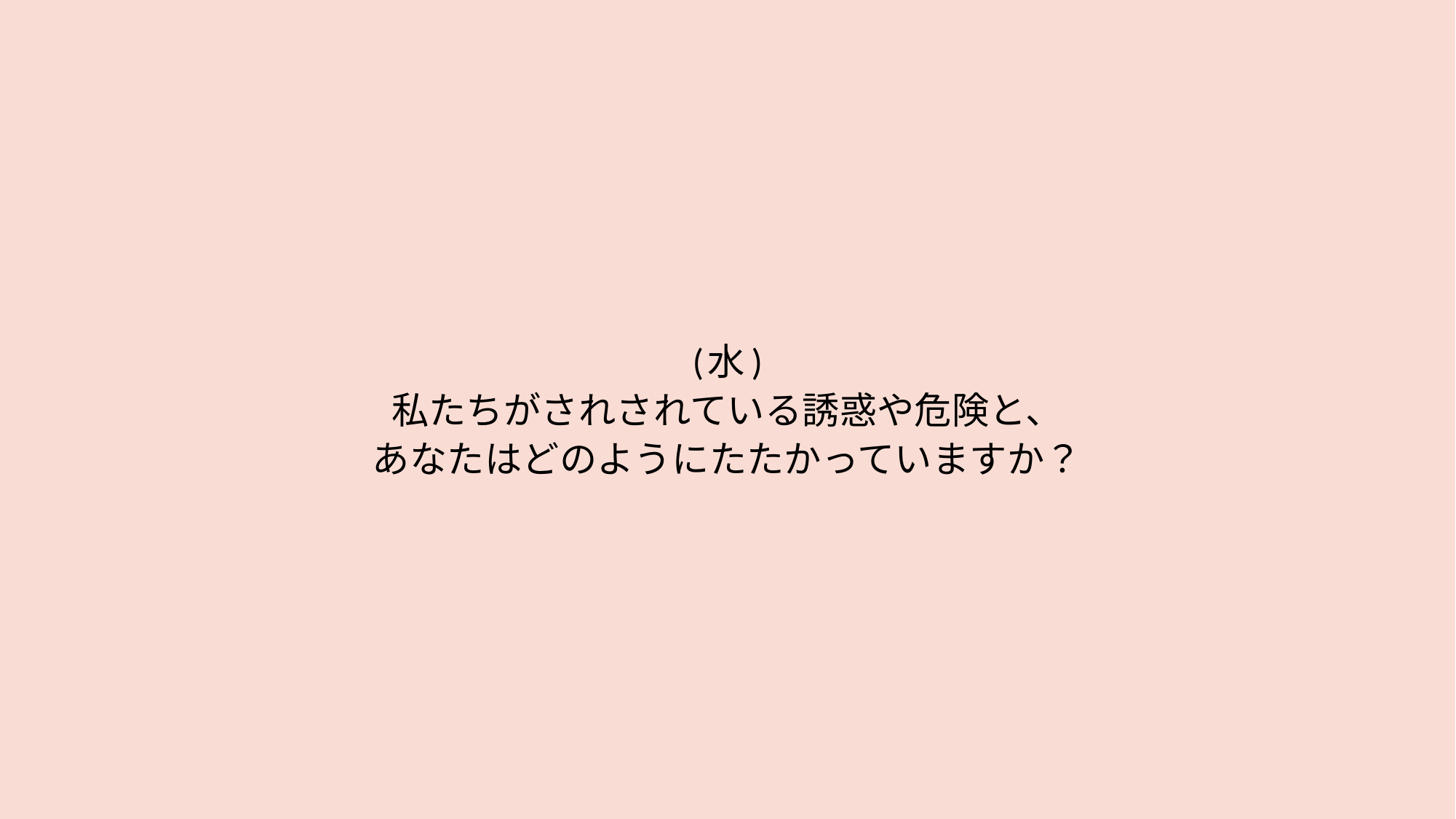

# (水) 私たちがされされている誘惑や危険と、 あなたはどのようにたたかっていますか？